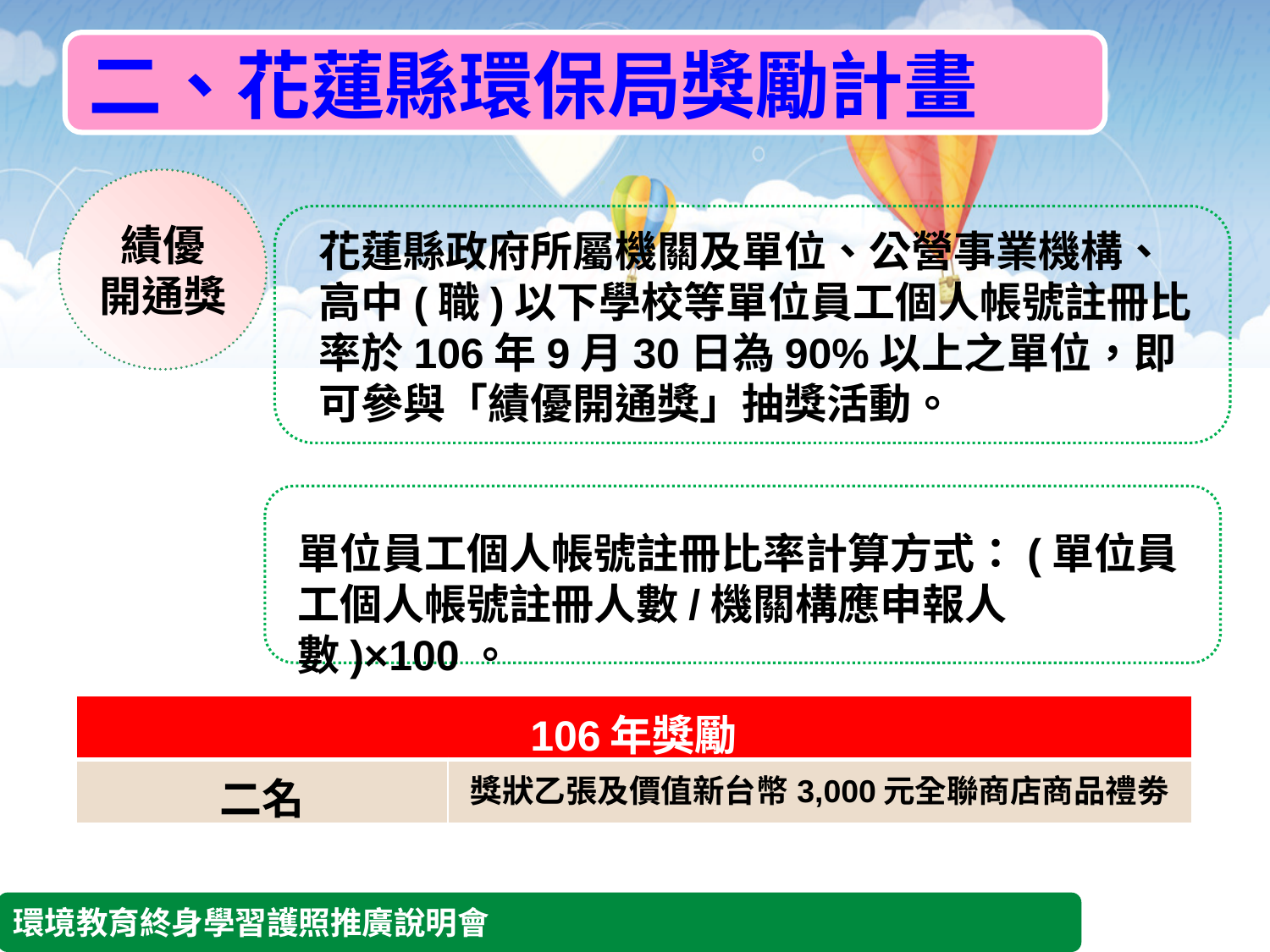

# 二、花蓮縣環保局獎勵計畫
績優
開通獎

花蓮縣政府所屬機關及單位、公營事業機構、高中(職)以下學校等單位員工個人帳號註冊比率於106年9月30日為90%以上之單位，即可參與「績優開通獎」抽獎活動。

單位員工個人帳號註冊比率計算方式：(單位員工個人帳號註冊人數/機關構應申報人數)×100。
| 106年獎勵 |  |
| --- | --- |
| 二名 | 獎狀乙張及價值新台幣3,000元全聯商店商品禮劵 |